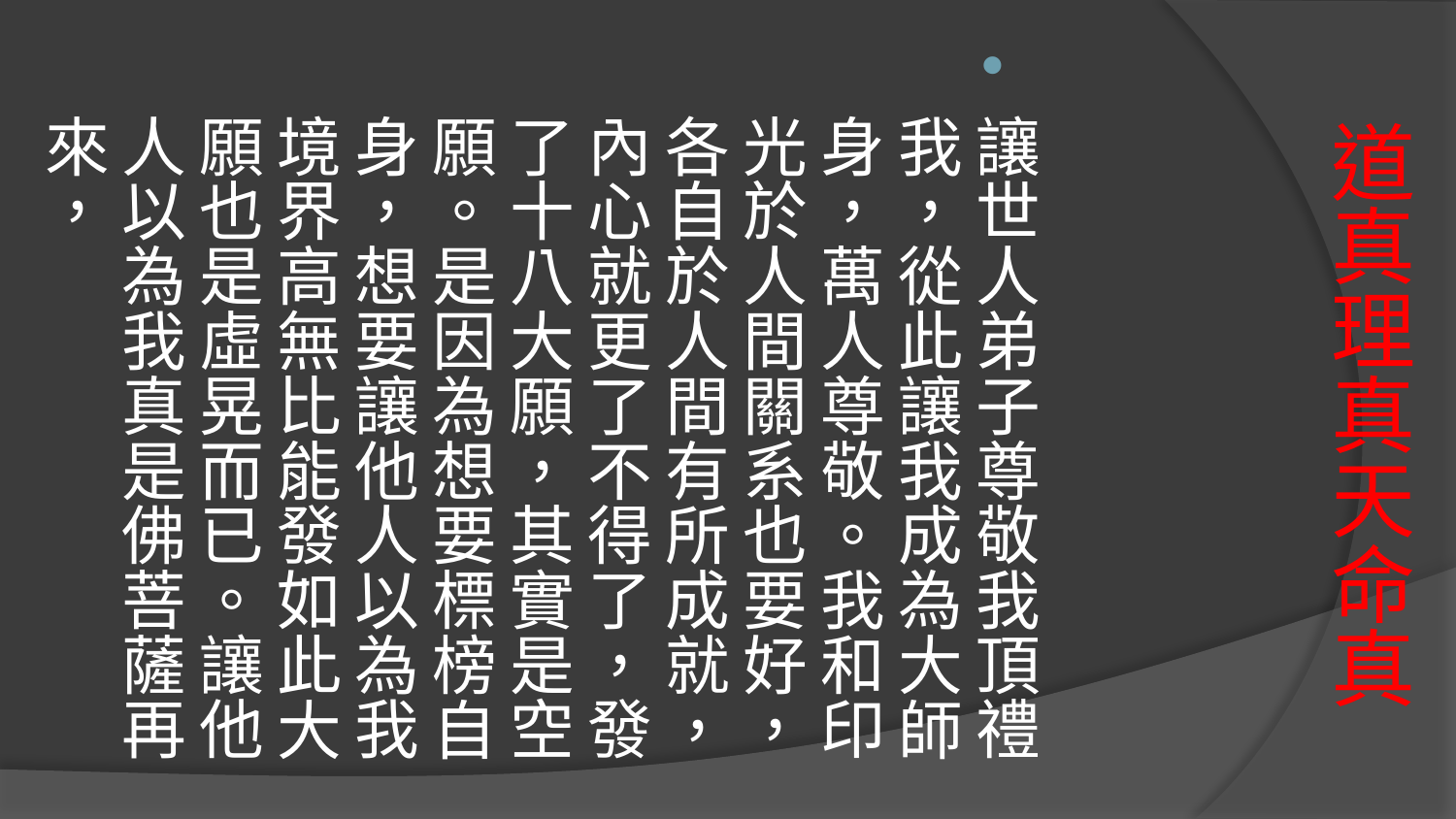

讓世人弟子尊敬我頂禮我，從此讓我成為大師身，萬人尊敬。我和印光於人間關系也要好，各自於人間有所成就，內心就更了不得了，發了十八大願，其實是空願。是因為想要標榜自身，想要讓他人以為我境界高無比能發如此大願也是虛晃而已。讓他人以為我真是佛菩薩再來，
# 道真理真天命真